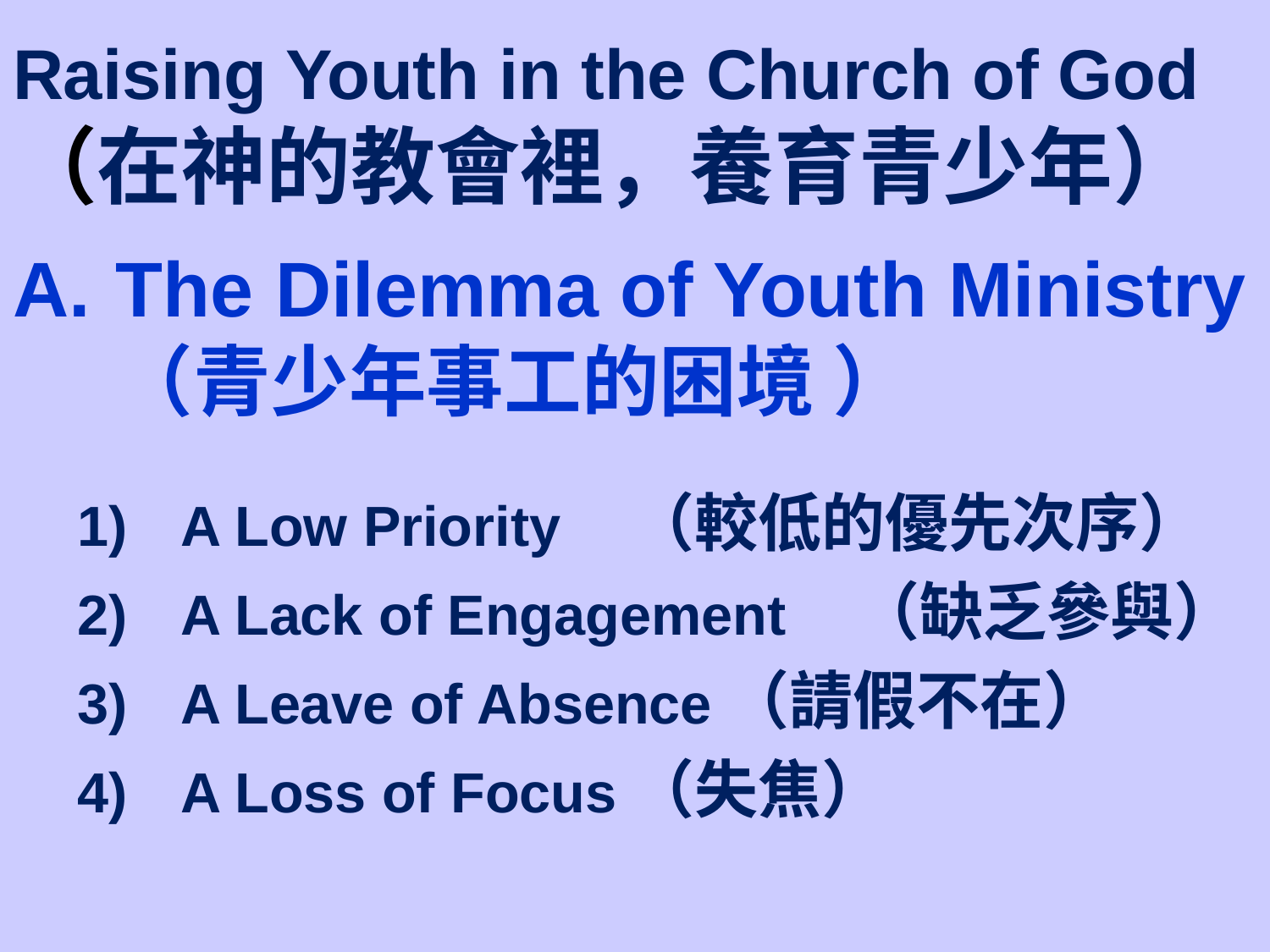

# Raising Youth in the Church of God （在神的教會裡，養育青少年）
The Dilemma of Youth Ministry （青少年事工的困境 ）

A Low Priority　（較低的優先次序）
A Lack of Engagement　（缺乏參與）
A Leave of Absence（請假不在）
A Loss of Focus（失焦）